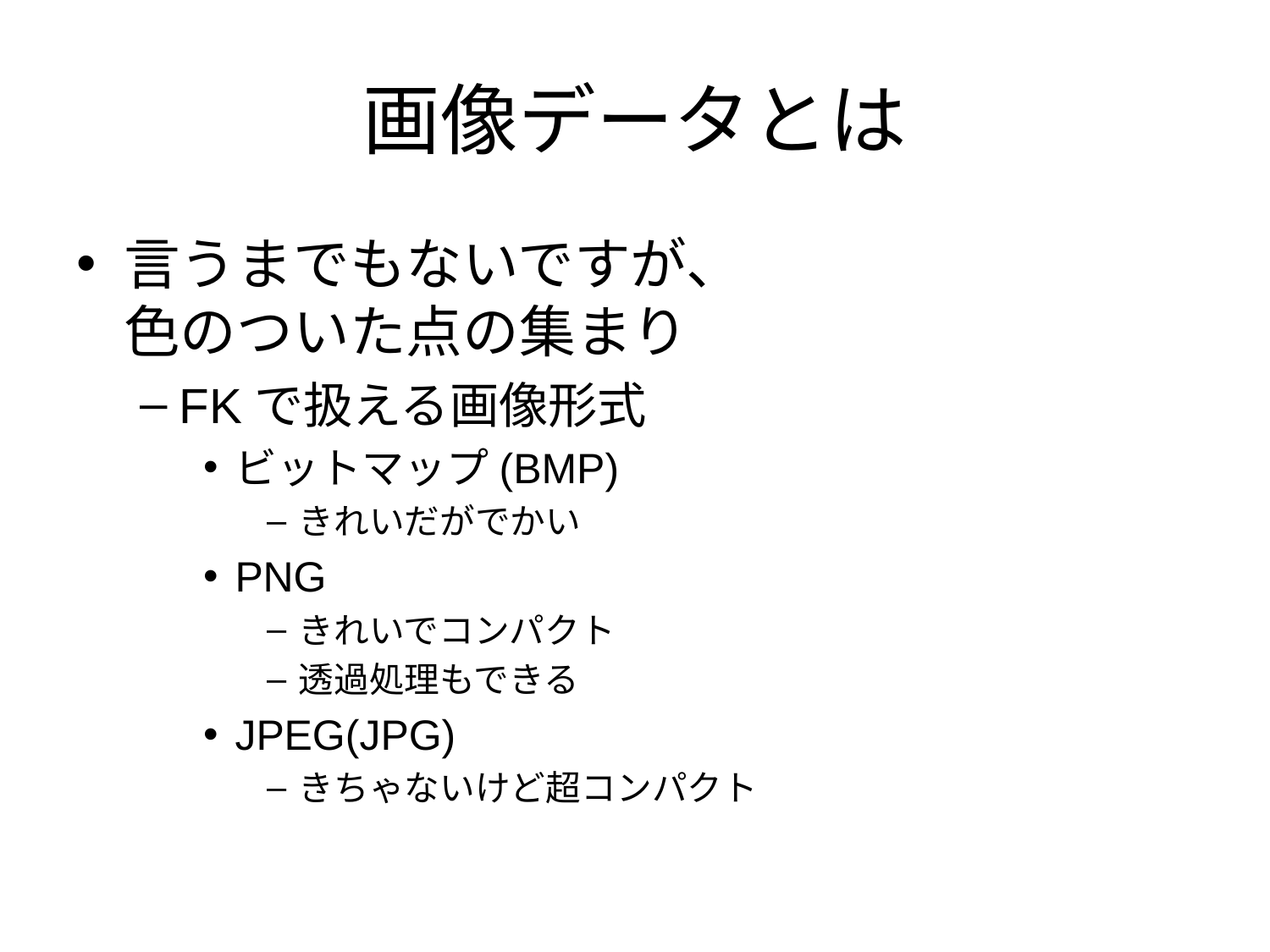

# 画像データとは
言うまでもないですが、
色のついた点の集まり
FKで扱える画像形式
ビットマップ(BMP)
きれいだがでかい
PNG
きれいでコンパクト
透過処理もできる
JPEG(JPG)
きちゃないけど超コンパクト